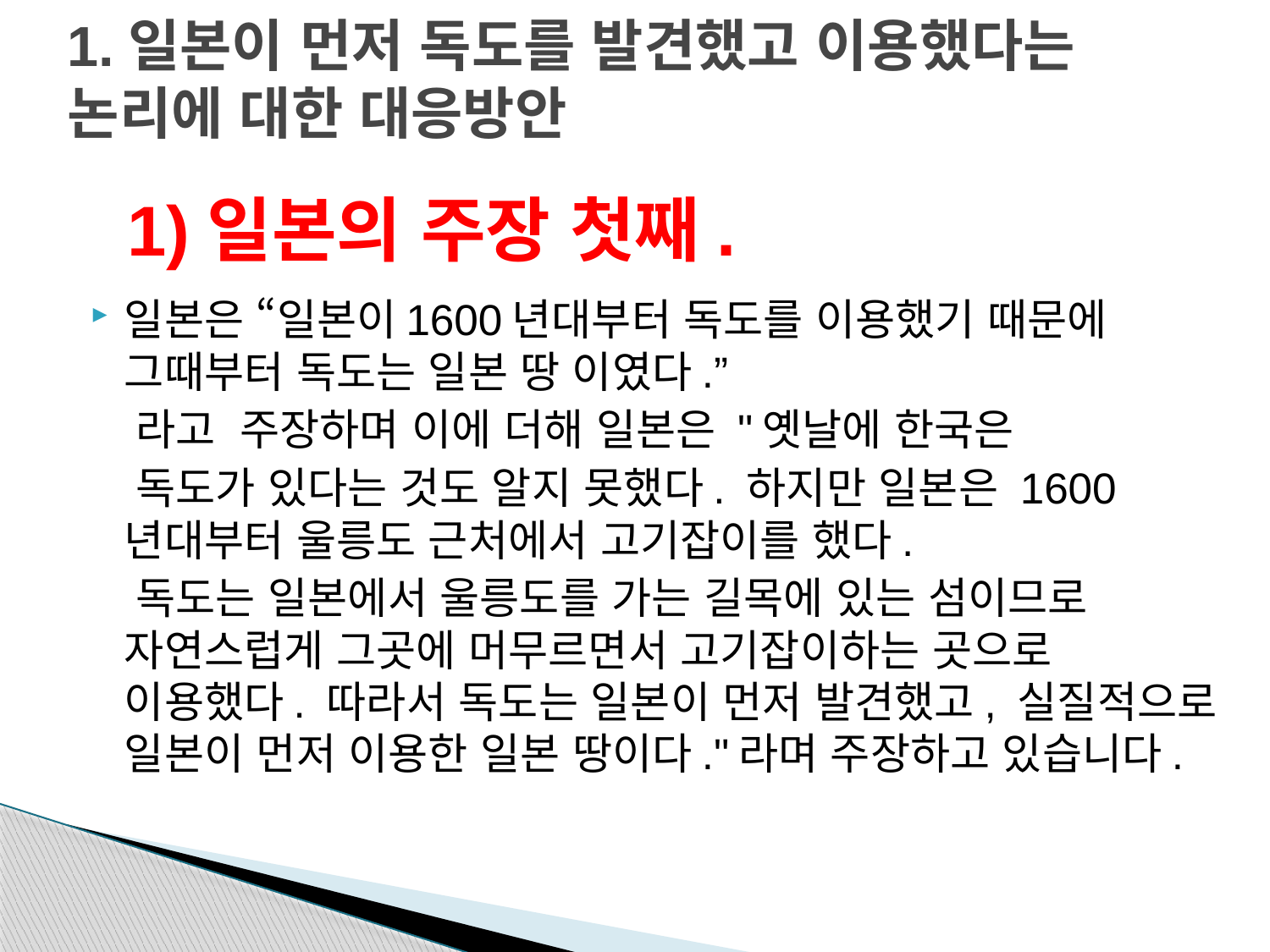

1.일본이 먼저 독도를 발견했고 이용했다는     논리에 대한 대응방안
# 1)일본의 주장 첫째.
일본은 “일본이1600년대부터 독도를 이용했기 때문에 그때부터 독도는 일본 땅 이였다.”
   라고  주장하며 이에 더해 일본은 "옛날에 한국은
   독도가 있다는 것도 알지 못했다. 하지만 일본은 1600년대부터 울릉도 근처에서 고기잡이를 했다.
   독도는 일본에서 울릉도를 가는 길목에 있는 섬이므로 자연스럽게 그곳에 머무르면서 고기잡이하는 곳으로 이용했다. 따라서 독도는 일본이 먼저 발견했고, 실질적으로 일본이 먼저 이용한 일본 땅이다."라며 주장하고 있습니다.